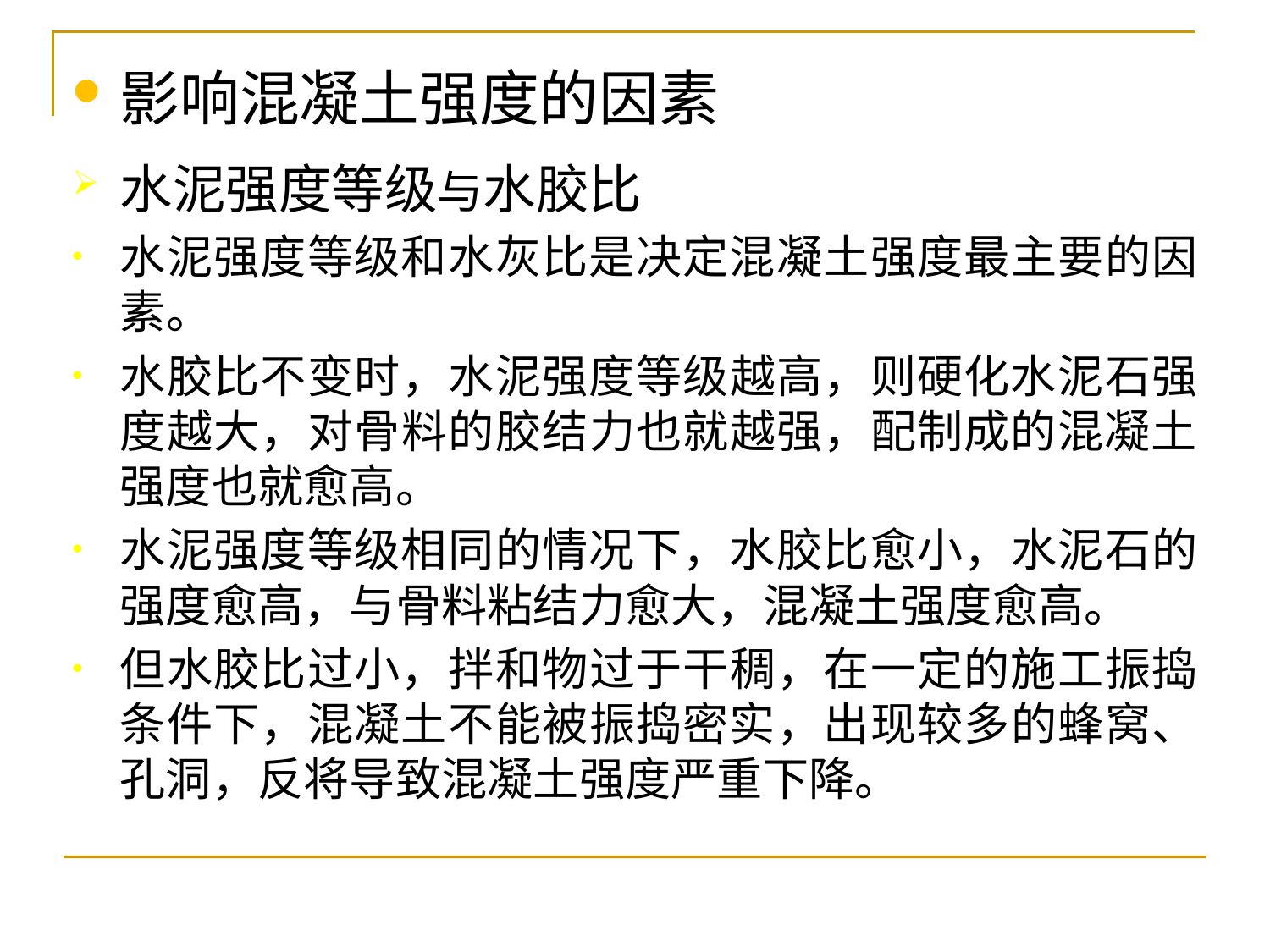

# 影响混凝土强度的因素
水泥强度等级与水胶比
水泥强度等级和水灰比是决定混凝土强度最主要的因素。
水胶比不变时，水泥强度等级越高，则硬化水泥石强度越大，对骨料的胶结力也就越强，配制成的混凝土强度也就愈高。
水泥强度等级相同的情况下，水胶比愈小，水泥石的强度愈高，与骨料粘结力愈大，混凝土强度愈高。
但水胶比过小，拌和物过于干稠，在一定的施工振捣条件下，混凝土不能被振捣密实，出现较多的蜂窝、孔洞，反将导致混凝土强度严重下降。